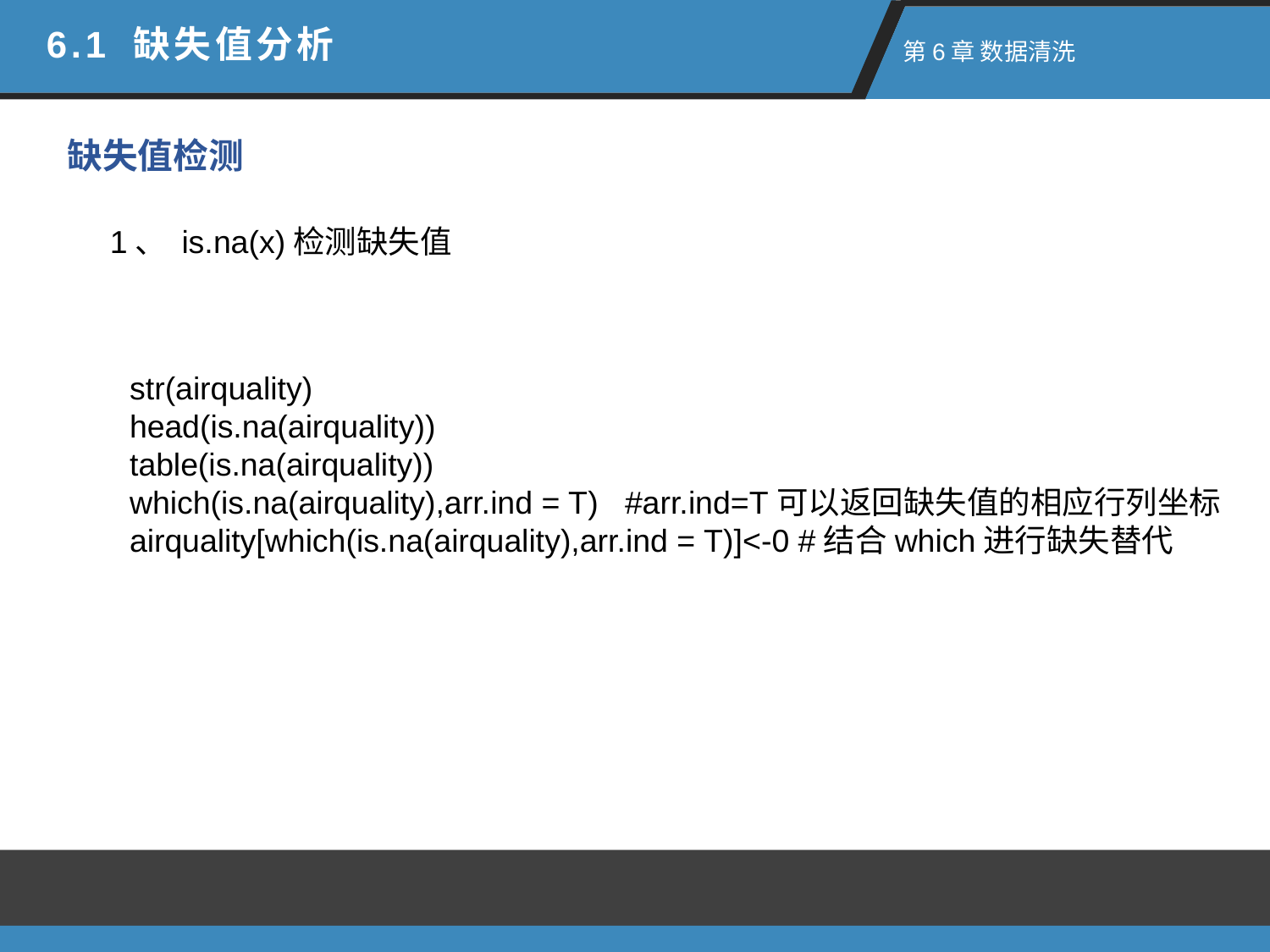

6.1 缺失值分析
  第6章 数据清洗
缺失值检测
1、 is.na(x)检测缺失值
str(airquality)
head(is.na(airquality))
table(is.na(airquality))
which(is.na(airquality),arr.ind = T)   #arr.ind=T可以返回缺失值的相应行列坐标
airquality[which(is.na(airquality),arr.ind = T)]<-0 #结合which进行缺失替代